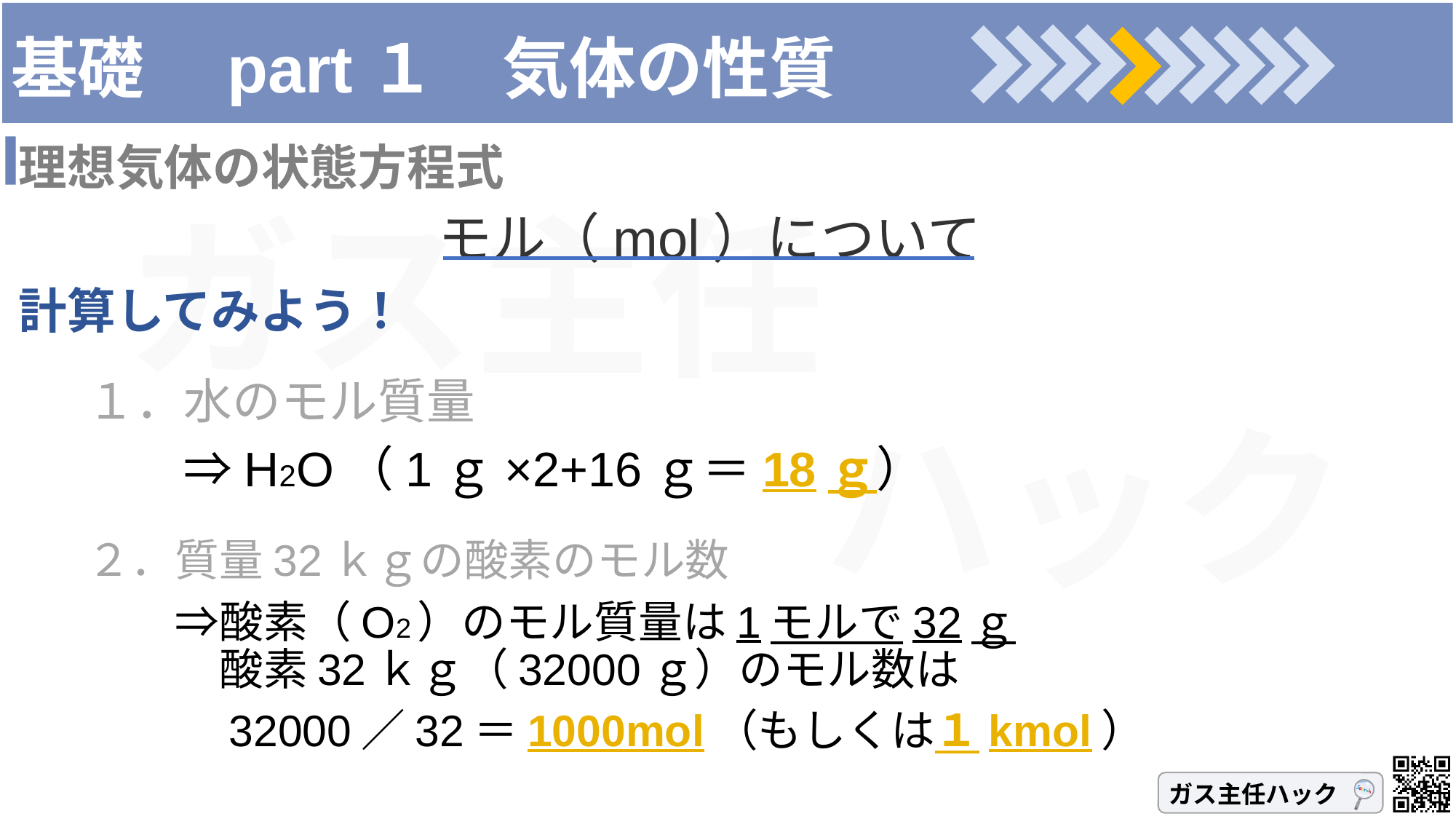

# 基礎　part１　気体の性質

理想気体の状態方程式

モル（mol）について
計算してみよう！
１．水のモル質量
　　⇒H2O（1ｇ×2+16ｇ＝18ｇ）
２．質量32ｋｇの酸素のモル数
　　⇒酸素（O2）のモル質量は1モルで32ｇ
　　　酸素32ｋｇ（32000ｇ）のモル数は
　　　32000／32＝1000mol（もしくは１kmol）